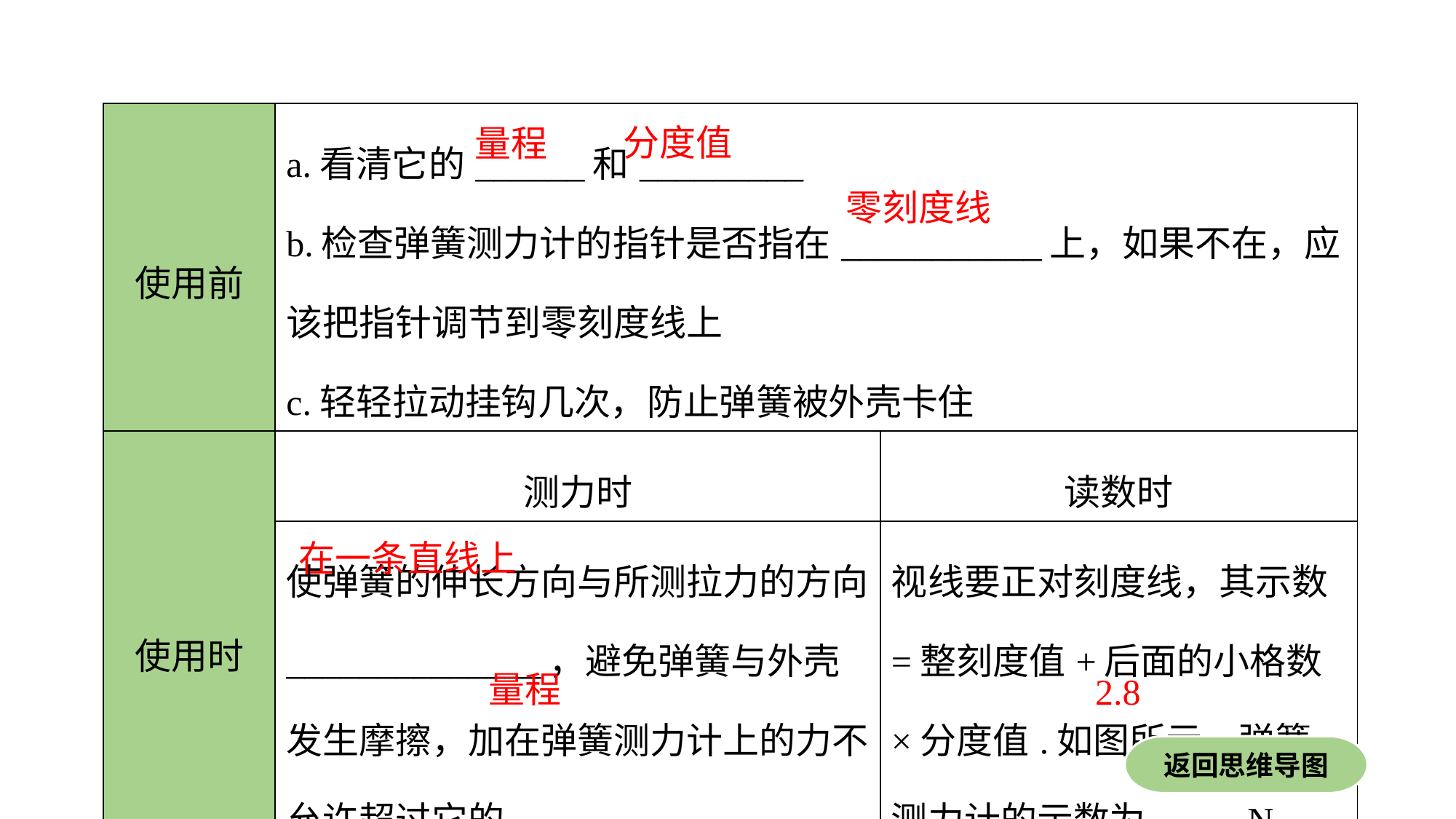

| 使用前 | a.看清它的\_\_\_\_\_\_和\_\_\_\_\_\_\_\_\_ b.检查弹簧测力计的指针是否指在\_\_\_\_\_\_\_\_\_\_\_上，如果不在，应该把指针调节到零刻度线上 c.轻轻拉动挂钩几次，防止弹簧被外壳卡住 |  |
| --- | --- | --- |
| 使用时 | 测力时 | 读数时 |
|  | 使弹簧的伸长方向与所测拉力的方向\_\_\_\_\_\_\_\_\_\_\_\_\_\_，避免弹簧与外壳发生摩擦，加在弹簧测力计上的力不允许超过它的\_\_\_\_\_\_ | 视线要正对刻度线，其示数=整刻度值+后面的小格数×分度值.如图所示，弹簧测力计的示数为\_\_\_\_\_N |
分度值
量程
零刻度线
在一条直线上
量程
2.8
返回思维导图